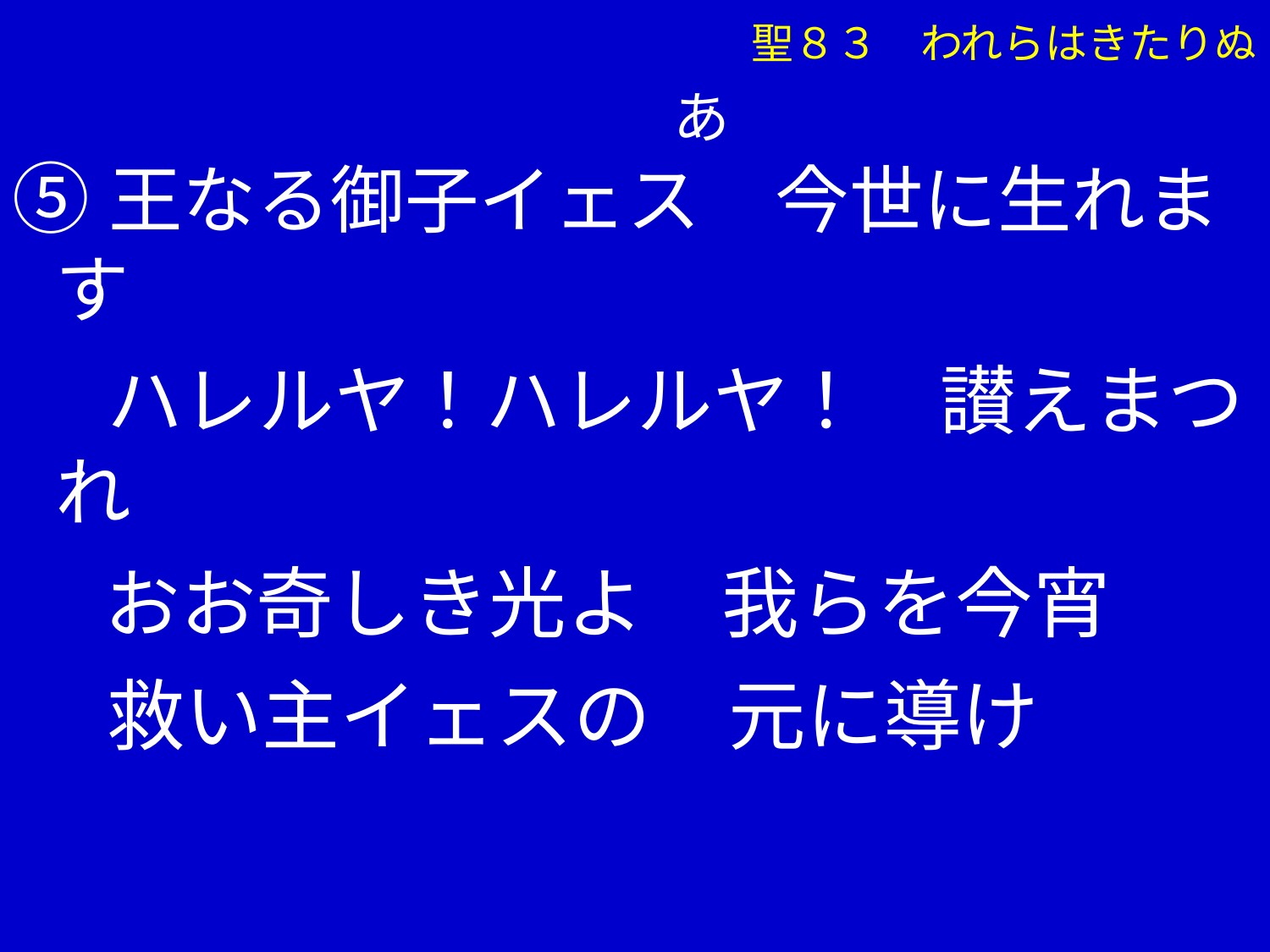

聖８３　われらはきたりぬ
                                                   あ
⑤王なる御子イェス　今世に生れます
　 ハレルヤ！ハレルヤ！　讃えまつれ
　 おお奇しき光よ　我らを今宵
　 救い主イェスの　元に導け